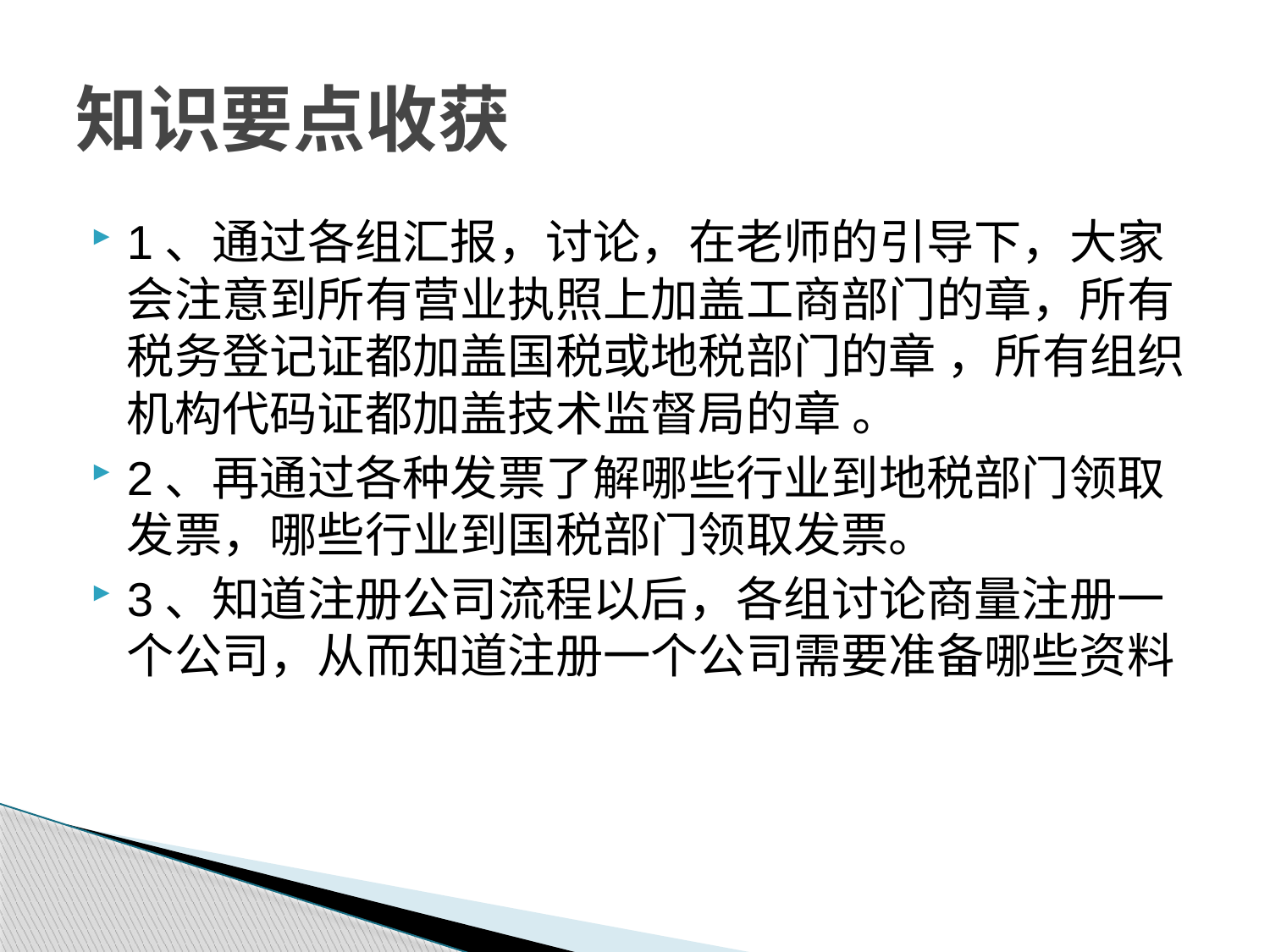

# 知识要点收获
1、通过各组汇报，讨论，在老师的引导下，大家会注意到所有营业执照上加盖工商部门的章，所有税务登记证都加盖国税或地税部门的章 ，所有组织机构代码证都加盖技术监督局的章 。
2、再通过各种发票了解哪些行业到地税部门领取发票，哪些行业到国税部门领取发票。
3、知道注册公司流程以后，各组讨论商量注册一个公司，从而知道注册一个公司需要准备哪些资料